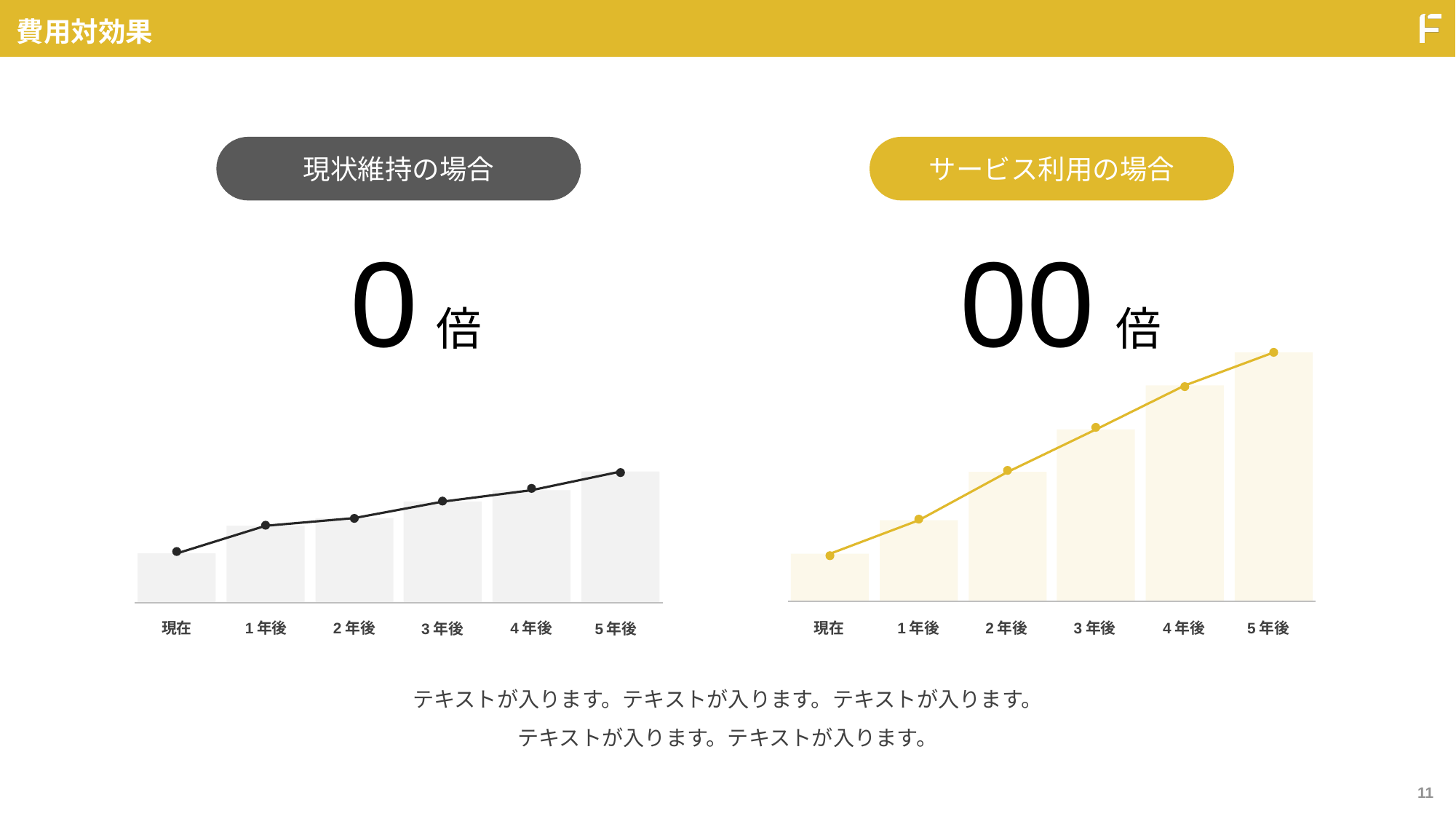

# 費用対効果
現状維持の場合
サービス利用の場合
0
00
倍
倍

1年後
2年後
現在
4年後
3年後
5年後
1年後
2年後
現在
4年後
3年後
5年後
テキストが入ります。テキストが入ります。テキストが入ります。
テキストが入ります。テキストが入ります。
11